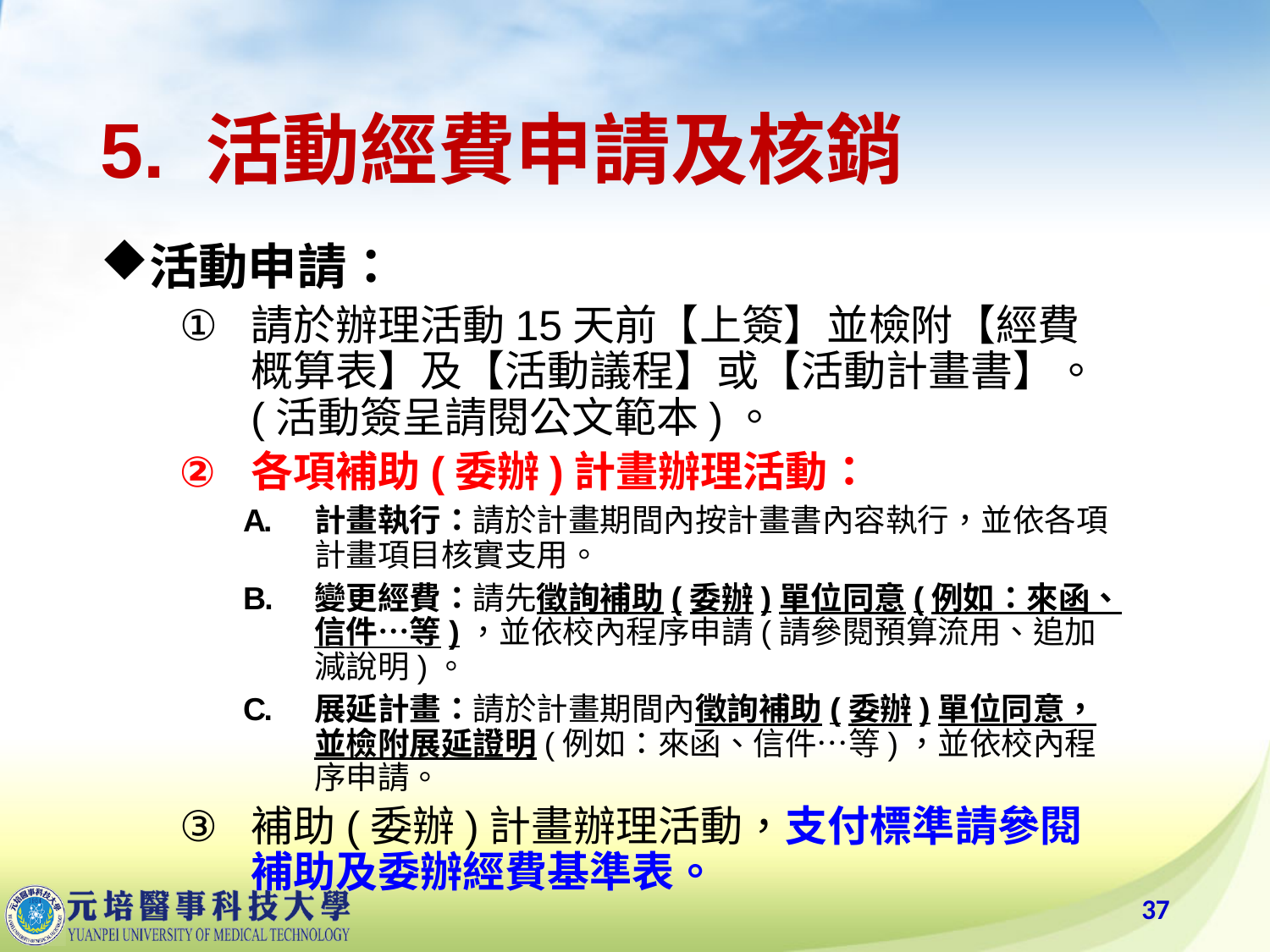

# 5. 活動經費申請及核銷
活動申請：
請於辦理活動15天前【上簽】並檢附【經費概算表】及【活動議程】或【活動計畫書】。(活動簽呈請閱公文範本)。
各項補助(委辦)計畫辦理活動：
計畫執行：請於計畫期間內按計畫書內容執行，並依各項計畫項目核實支用。
變更經費：請先徵詢補助(委辦)單位同意(例如：來函、信件…等)，並依校內程序申請(請參閱預算流用、追加減說明)。
展延計畫：請於計畫期間內徵詢補助(委辦)單位同意，並檢附展延證明(例如：來函、信件…等)，並依校內程序申請。
補助(委辦)計畫辦理活動，支付標準請參閱補助及委辦經費基準表。

37